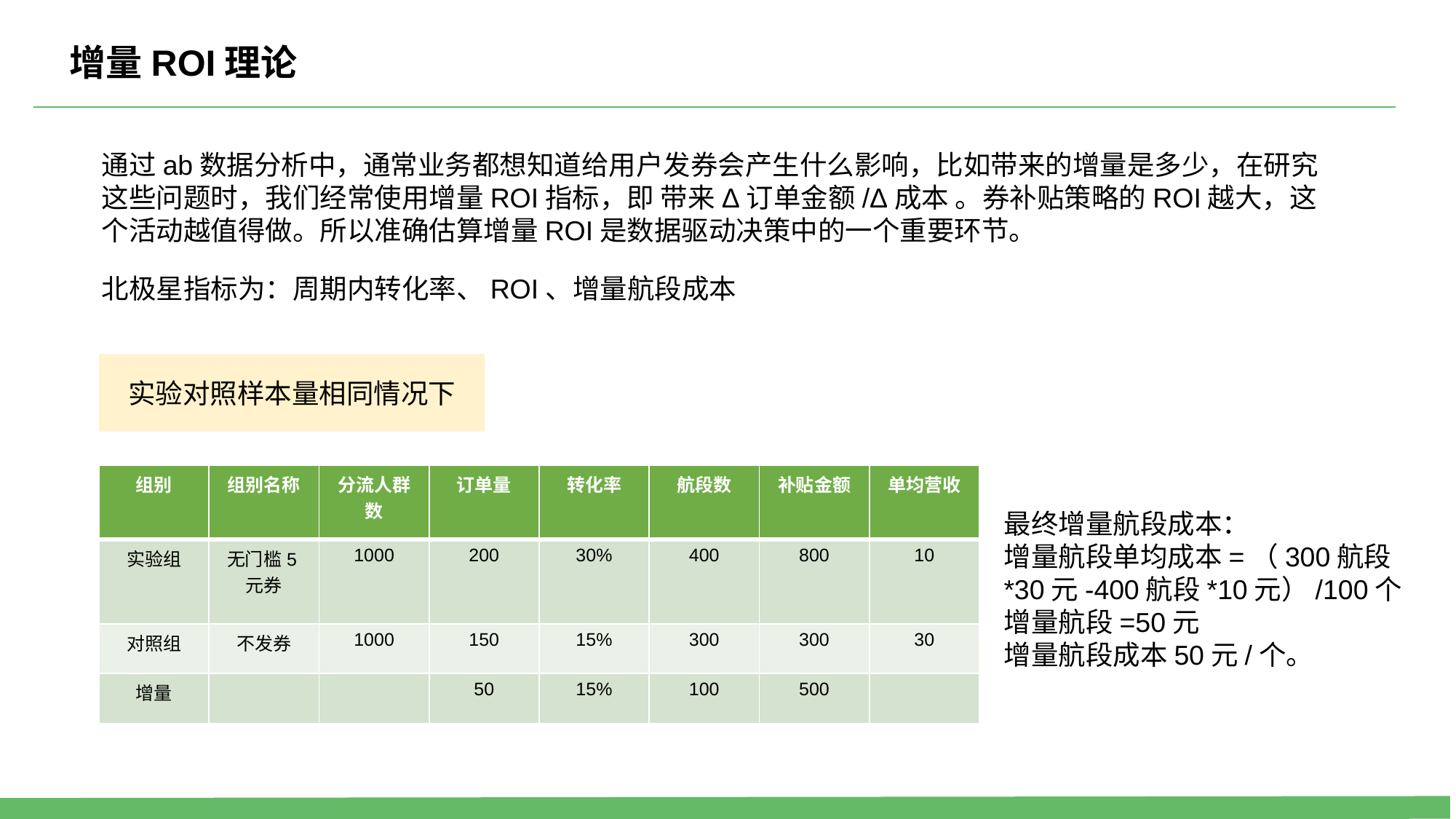

增量ROI理论
通过ab数据分析中，通常业务都想知道给用户发券会产生什么影响，比如带来的增量是多少，在研究这些问题时，我们经常使用增量ROI指标，即 带来Δ订单金额/Δ成本 。券补贴策略的ROI越大，这个活动越值得做。所以准确估算增量ROI是数据驱动决策中的一个重要环节。
北极星指标为：周期内转化率、ROI、增量航段成本
实验对照样本量相同情况下
| 组别 | 组别名称 | 分流人群数 | 订单量 | 转化率 | 航段数 | 补贴金额 | 单均营收 |
| --- | --- | --- | --- | --- | --- | --- | --- |
| 实验组 | 无门槛5元券 | 1000 | 200 | 30% | 400 | 800 | 10 |
| 对照组 | 不发券 | 1000 | 150 | 15% | 300 | 300 | 30 |
| 增量 |  |  | 50 | 15% | 100 | 500 |  |
最终增量航段成本：
增量航段单均成本=（300航段*30元-400航段*10元）/100个增量航段=50元
增量航段成本50元/个。